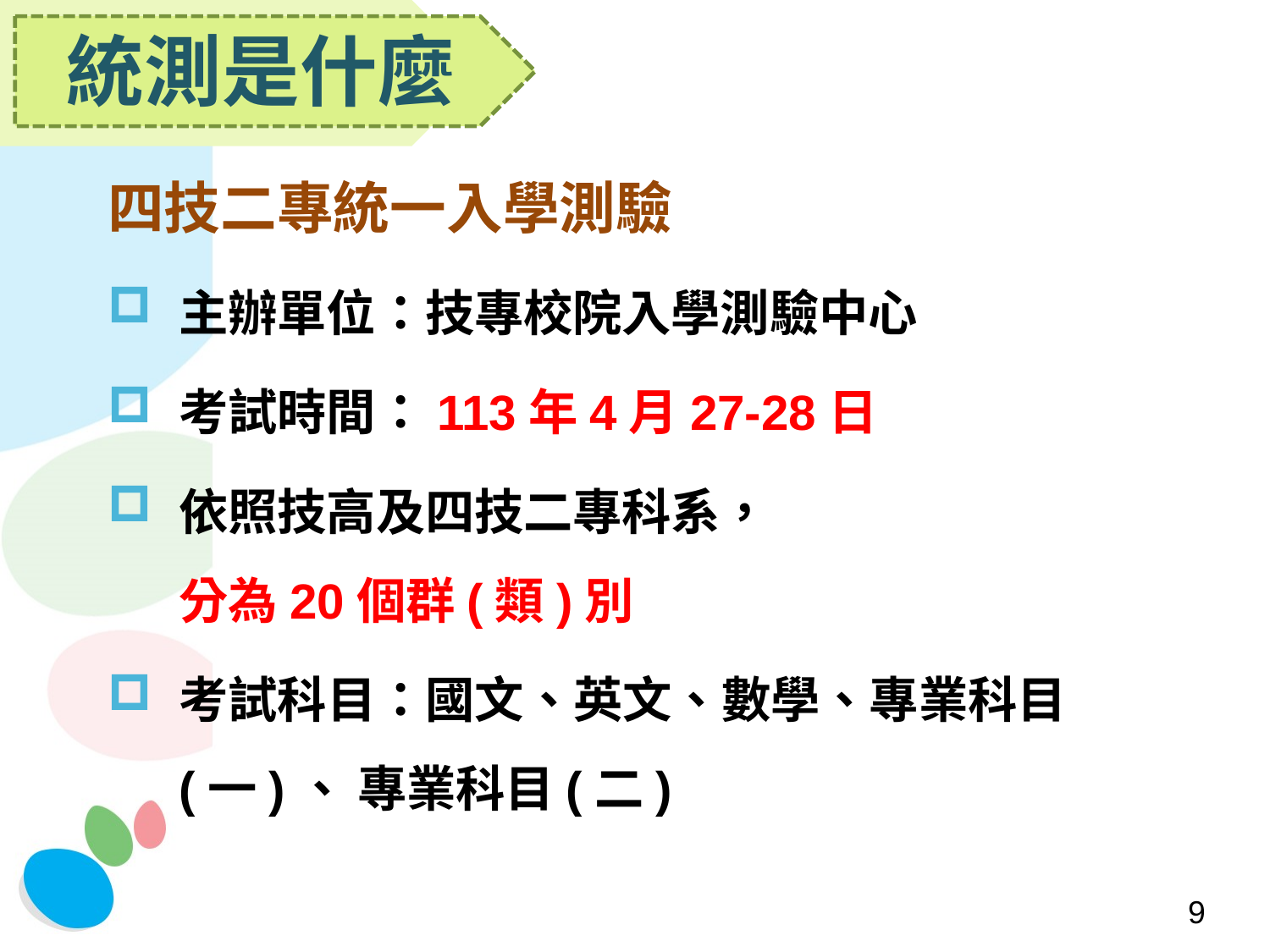

# 統測是什麼
四技二專統一入學測驗
主辦單位：技專校院入學測驗中心
考試時間：113年4月27-28日
依照技高及四技二專科系， 分為20個群(類)別
考試科目：國文、英文、數學、專業科目(一)、 專業科目(二)
9